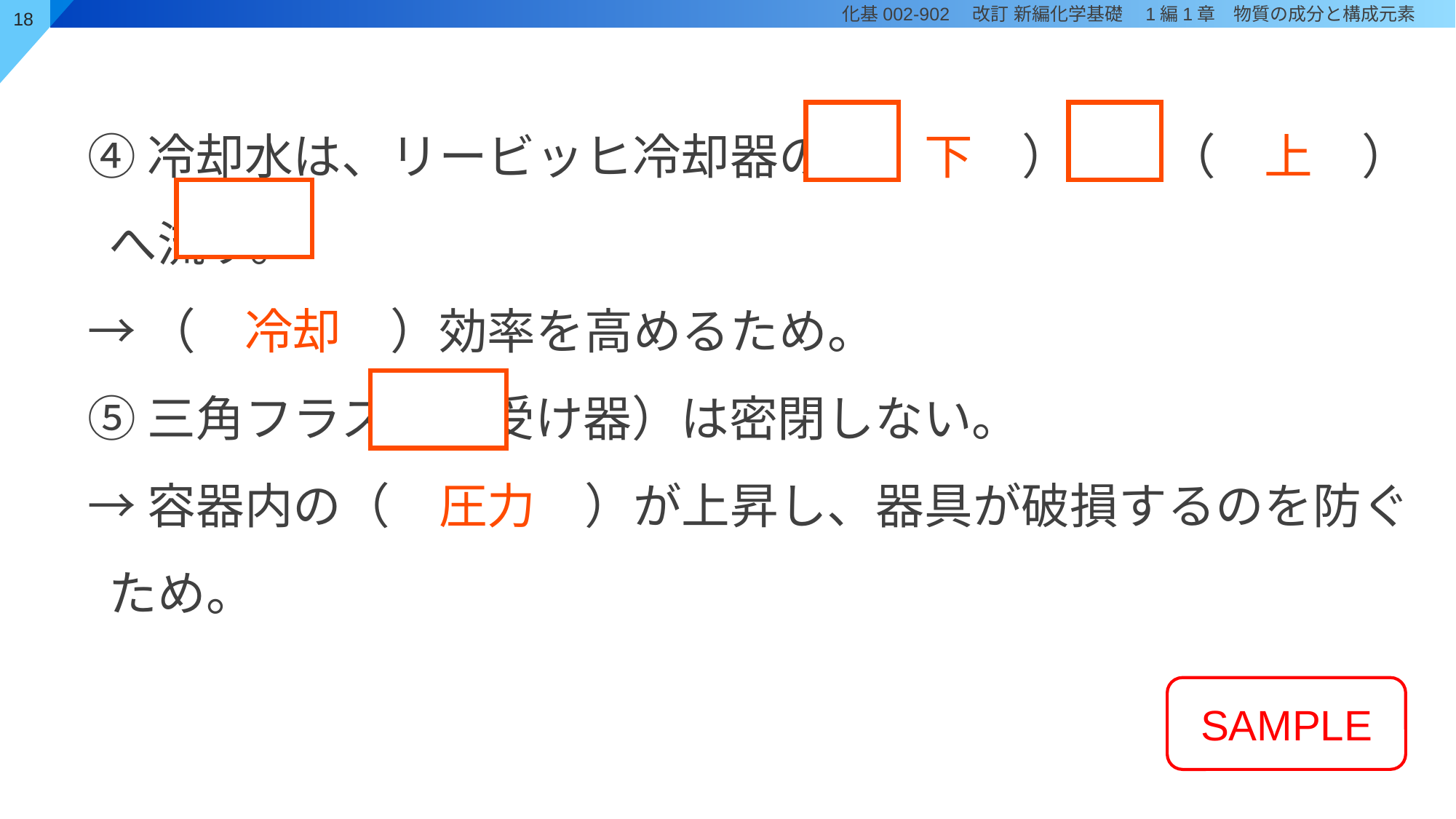

④冷却水は、リービッヒ冷却器の（　下　）から（　上　）へ流す。
→（　冷却　）効率を高めるため。
⑤三角フラスコ（受け器）は密閉しない。
→容器内の（　圧力　）が上昇し、器具が破損するのを防ぐため。

SAMPLE